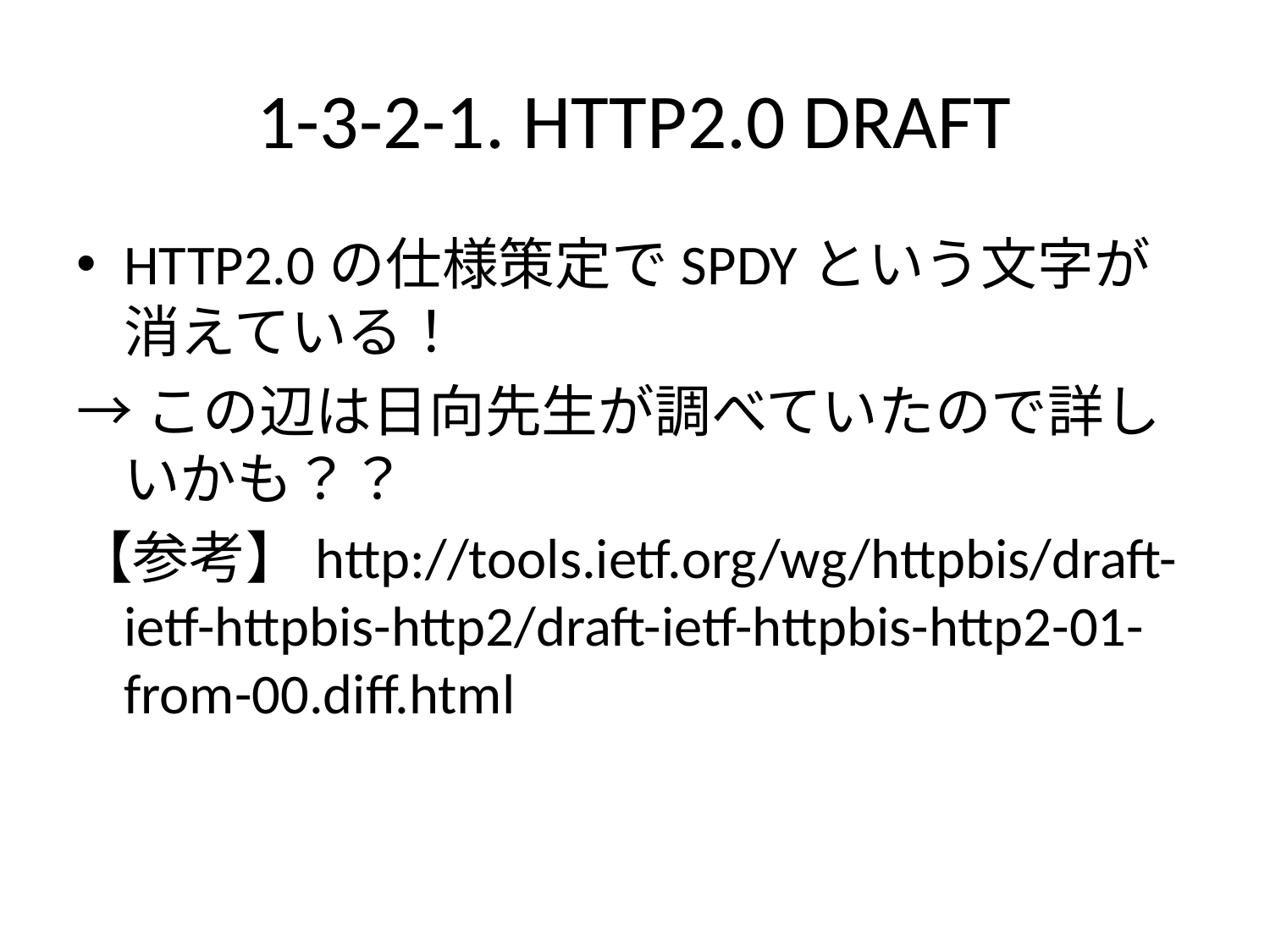

# 1-3-2-1. HTTP2.0 DRAFT
HTTP2.0の仕様策定でSPDYという文字が消えている！
→この辺は日向先生が調べていたので詳しいかも？？
【参考】http://tools.ietf.org/wg/httpbis/draft-ietf-httpbis-http2/draft-ietf-httpbis-http2-01-from-00.diff.html